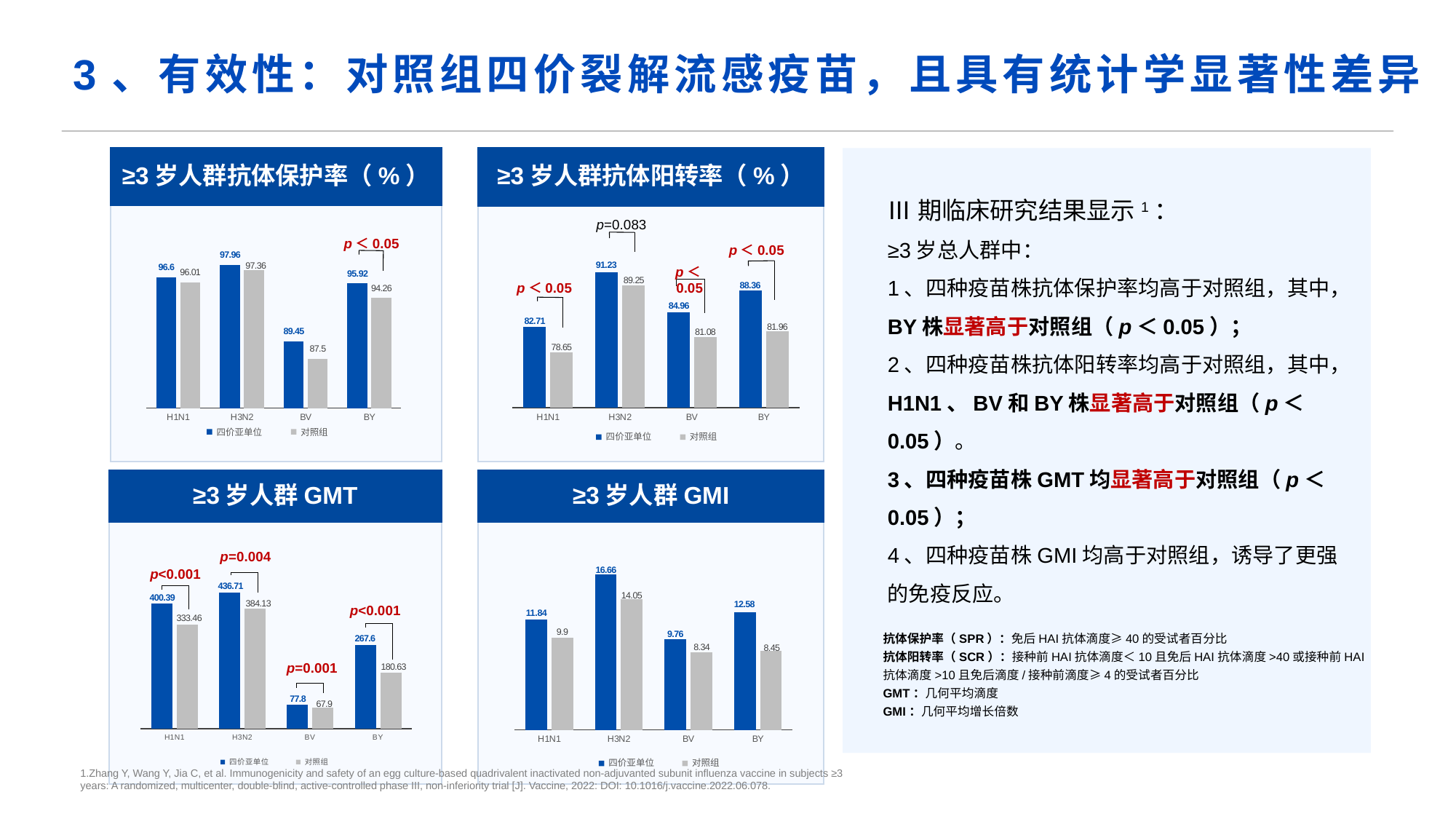

# 3、有效性：对照组四价裂解流感疫苗，且具有统计学显著性差异
≥3岁人群抗体保护率（%）

### Chart

| Category | 四价亚单位 | 对照组 |
|---|---|---|
| H1N1 | 96.6 | 96.01 |
| H3N2 | 97.96 | 97.36 |
| BV | 89.45 | 87.5 |
| BY | 95.92 | 94.26 |
p＜0.05
≥3岁人群抗体阳转率（%）

p=0.083

### Chart

| Category | 四价亚单位 | 对照组 |
|---|---|---|
| H1N1 | 82.71 | 78.65 |
| H3N2 | 91.23 | 89.25 |
| BV | 84.96 | 81.08 |
| BY | 88.36 | 81.96 |
p＜0.05
p＜0.05
p＜0.05
≥3岁人群GMT

### Chart

| Category | 四价亚单位 | 对照组 |
|---|---|---|
| H1N1 | 400.39 | 333.46 |
| H3N2 | 436.71 | 384.13 |
| BV | 77.8 | 67.9 |
| BY | 267.6 | 180.63 |
p=0.004
p<0.001
p<0.001
p=0.001
≥3岁人群GMI

### Chart

| Category | 四价亚单位 | 对照组 |
|---|---|---|
| H1N1 | 11.84 | 9.9 |
| H3N2 | 16.66 | 14.05 |
| BV | 9.76 | 8.34 |
| BY | 12.58 | 8.45 |
Ⅲ期临床研究结果显示1：
≥3岁总人群中：
1、四种疫苗株抗体保护率均高于对照组，其中，BY株显著高于对照组（p＜0.05）；
2、四种疫苗株抗体阳转率均高于对照组，其中，H1N1、BV和BY株显著高于对照组（p＜0.05）。
3、四种疫苗株GMT均显著高于对照组（p＜0.05）；
4、四种疫苗株GMI均高于对照组，诱导了更强的免疫反应。
抗体保护率（SPR）：免后HAI抗体滴度≥40的受试者百分比
抗体阳转率（SCR）：接种前HAI抗体滴度＜10且免后HAI抗体滴度>40或接种前HAI抗体滴度>10且免后滴度/接种前滴度≥4的受试者百分比
GMT：几何平均滴度
GMI：几何平均增长倍数
1.Zhang Y, Wang Y, Jia C, et al. Immunogenicity and safety of an egg culture-based quadrivalent inactivated non-adjuvanted subunit influenza vaccine in subjects ≥3 years: A randomized, multicenter, double-blind, active-controlled phase III, non-inferiority trial [J]. Vaccine, 2022: DOI: 10.1016/j.vaccine.2022.06.078.